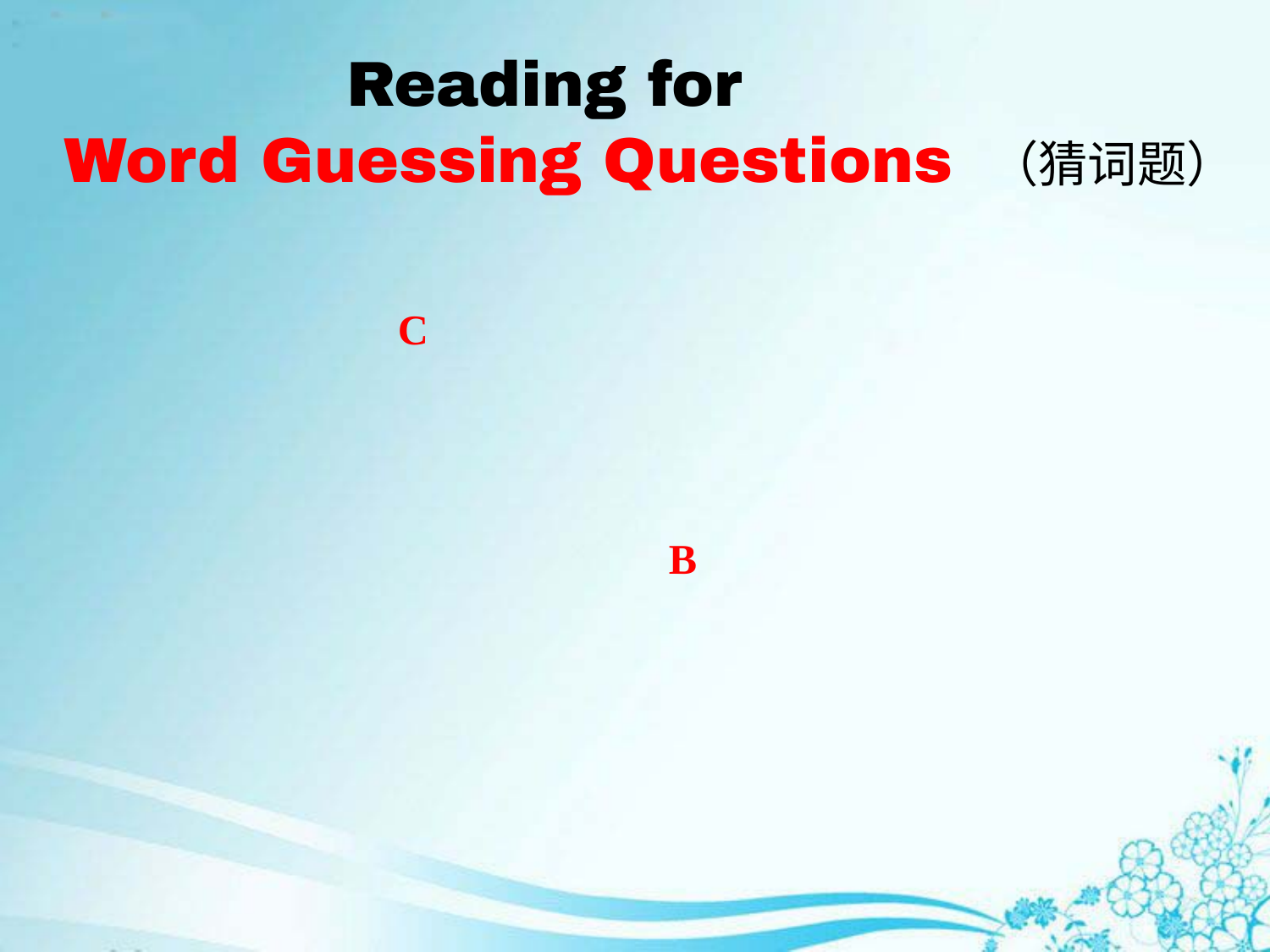

# Reading for Word Guessing Questions （猜词题）
(1) What does the word “handsome” mean in this dialogue? ________ .
A．可观的　                                      B． 慷慨的
C．英俊的                                          D． 相当大的
(2) What does the word “works” (the fourteenth line) mean in this dialogue? ________ .
A．工作　                                        B． 作品
C．作业                                            D． 工厂

C
B